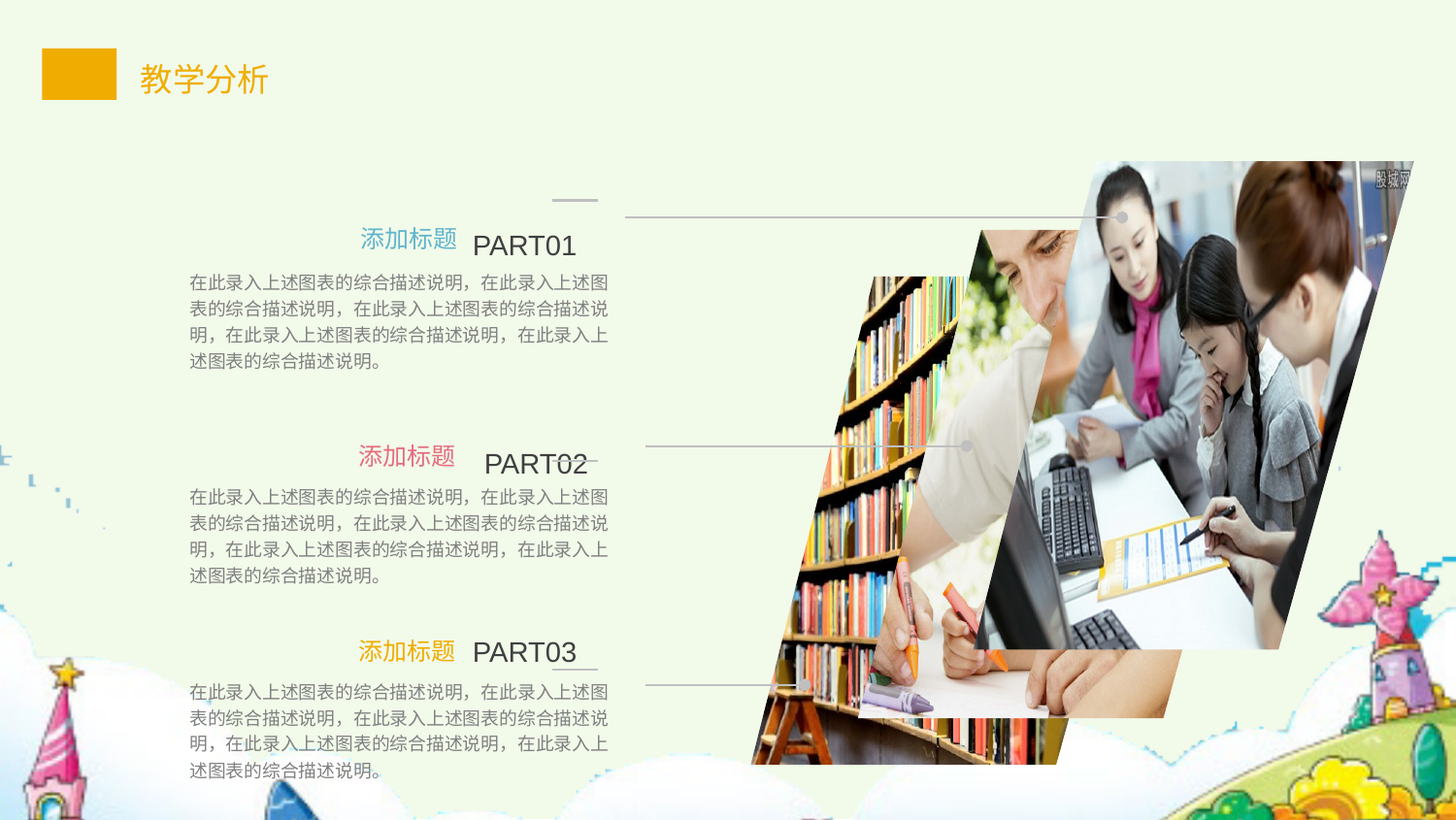

添加标题
PART01
在此录入上述图表的综合描述说明，在此录入上述图表的综合描述说明，在此录入上述图表的综合描述说明，在此录入上述图表的综合描述说明，在此录入上述图表的综合描述说明。

添加标题
PART02

在此录入上述图表的综合描述说明，在此录入上述图表的综合描述说明，在此录入上述图表的综合描述说明，在此录入上述图表的综合描述说明，在此录入上述图表的综合描述说明。
PART03
添加标题
在此录入上述图表的综合描述说明，在此录入上述图表的综合描述说明，在此录入上述图表的综合描述说明，在此录入上述图表的综合描述说明，在此录入上述图表的综合描述说明。